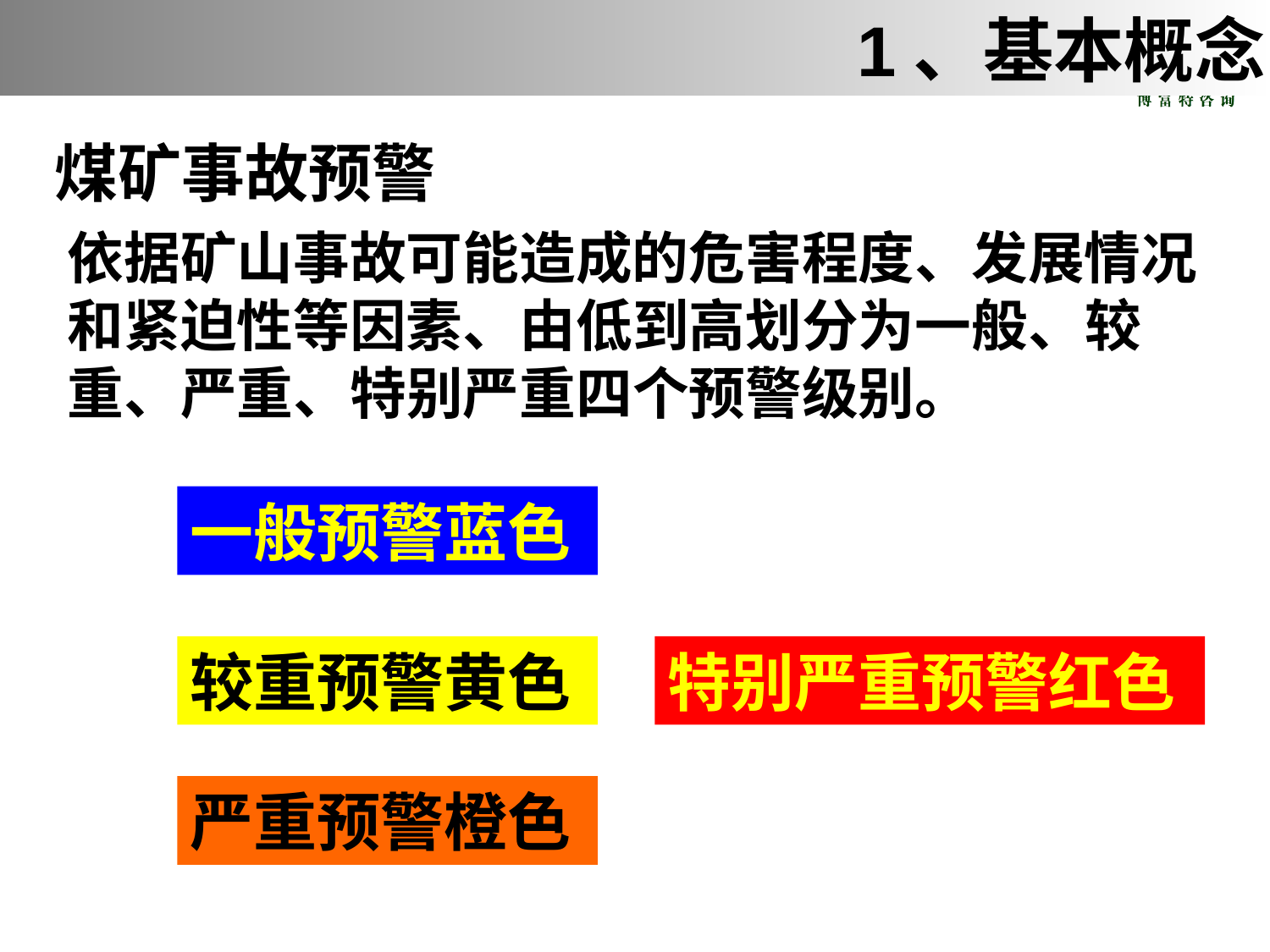

1、基本概念
煤矿事故预警
依据矿山事故可能造成的危害程度、发展情况和紧迫性等因素、由低到高划分为一般、较重、严重、特别严重四个预警级别。
一般预警蓝色
较重预警黄色
特别严重预警红色
严重预警橙色